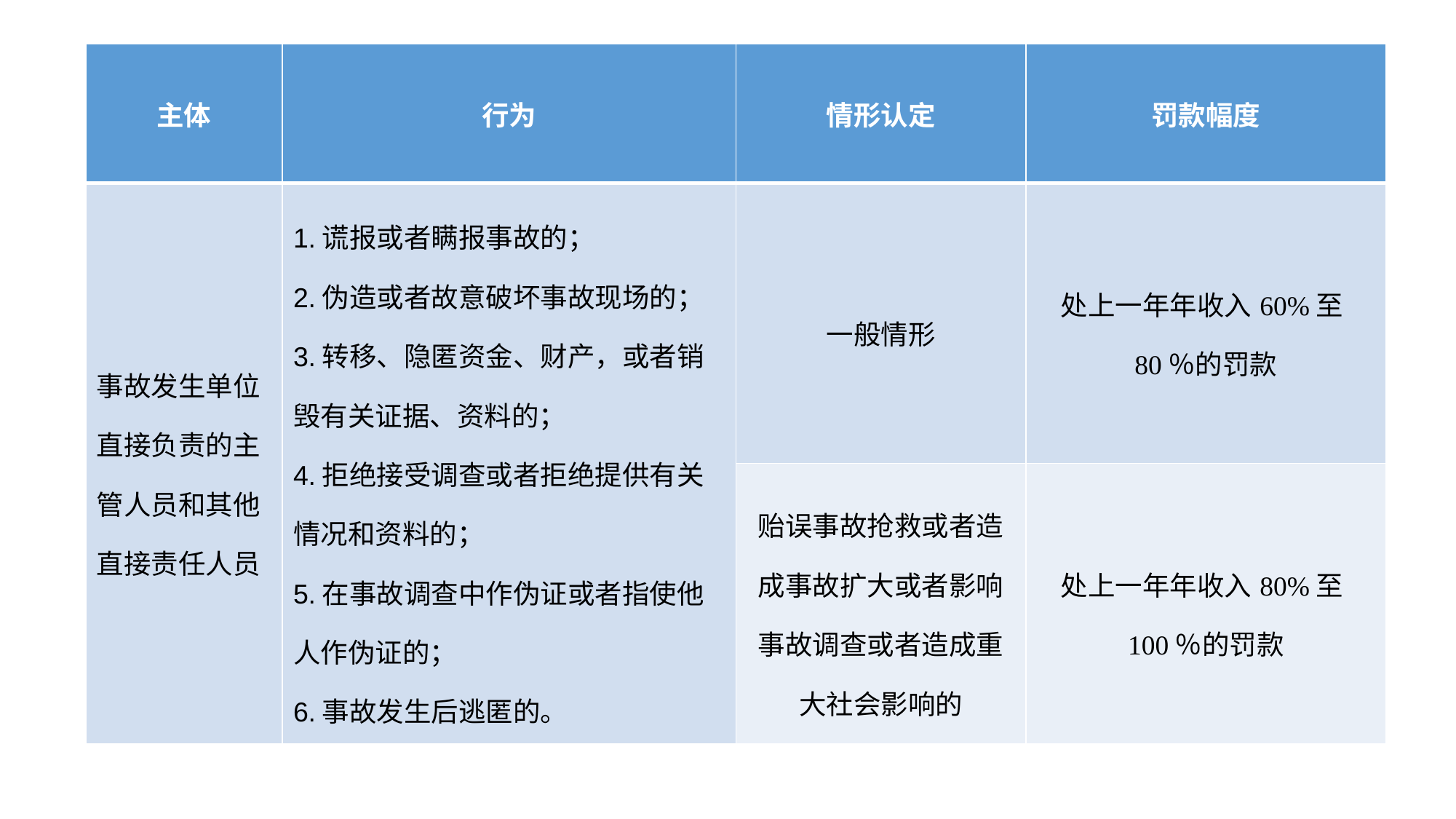

| 主体 | 行为 | 情形认定 | 罚款幅度 |
| --- | --- | --- | --- |
| 事故发生单位直接负责的主管人员和其他直接责任人员 | 1.谎报或者瞒报事故的； 2.伪造或者故意破坏事故现场的； 3.转移、隐匿资金、财产，或者销毁有关证据、资料的； 4.拒绝接受调查或者拒绝提供有关情况和资料的； 5.在事故调查中作伪证或者指使他人作伪证的； 6.事故发生后逃匿的。 | 一般情形 | 处上一年年收入60%至80％的罚款 |
|  |  | 贻误事故抢救或者造成事故扩大或者影响事故调查或者造成重大社会影响的 | 处上一年年收入80%至100％的罚款 |
#